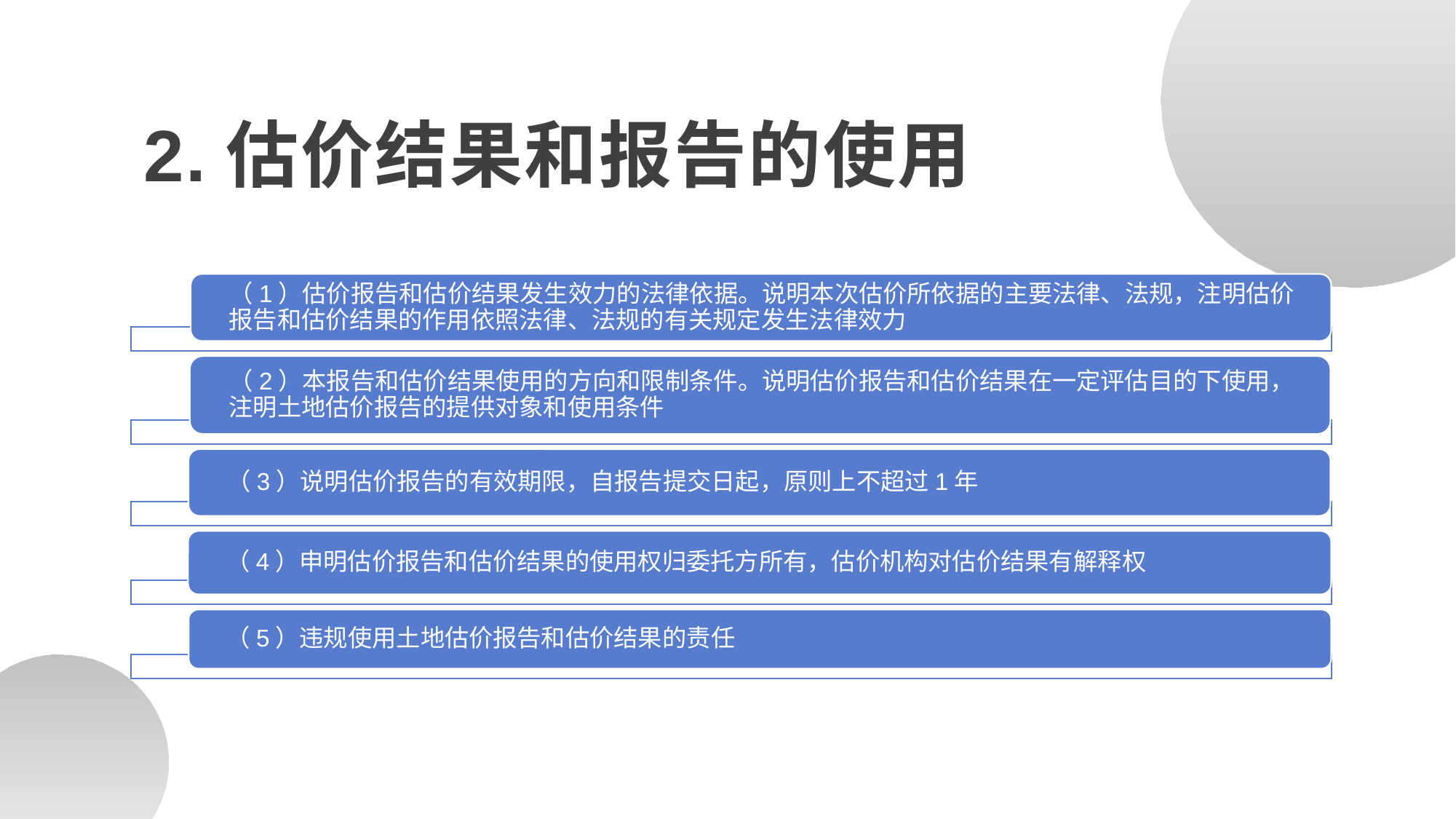

2.估价结果和报告的使用
（1）估价报告和估价结果发生效力的法律依据。说明本次估价所依据的主要法律、法规，注明估价报告和估价结果的作用依照法律、法规的有关规定发生法律效力
（2）本报告和估价结果使用的方向和限制条件。说明估价报告和估价结果在一定评估目的下使用，注明土地估价报告的提供对象和使用条件
（3）说明估价报告的有效期限，自报告提交日起，原则上不超过1年
（4）申明估价报告和估价结果的使用权归委托方所有，估价机构对估价结果有解释权
（5）违规使用土地估价报告和估价结果的责任